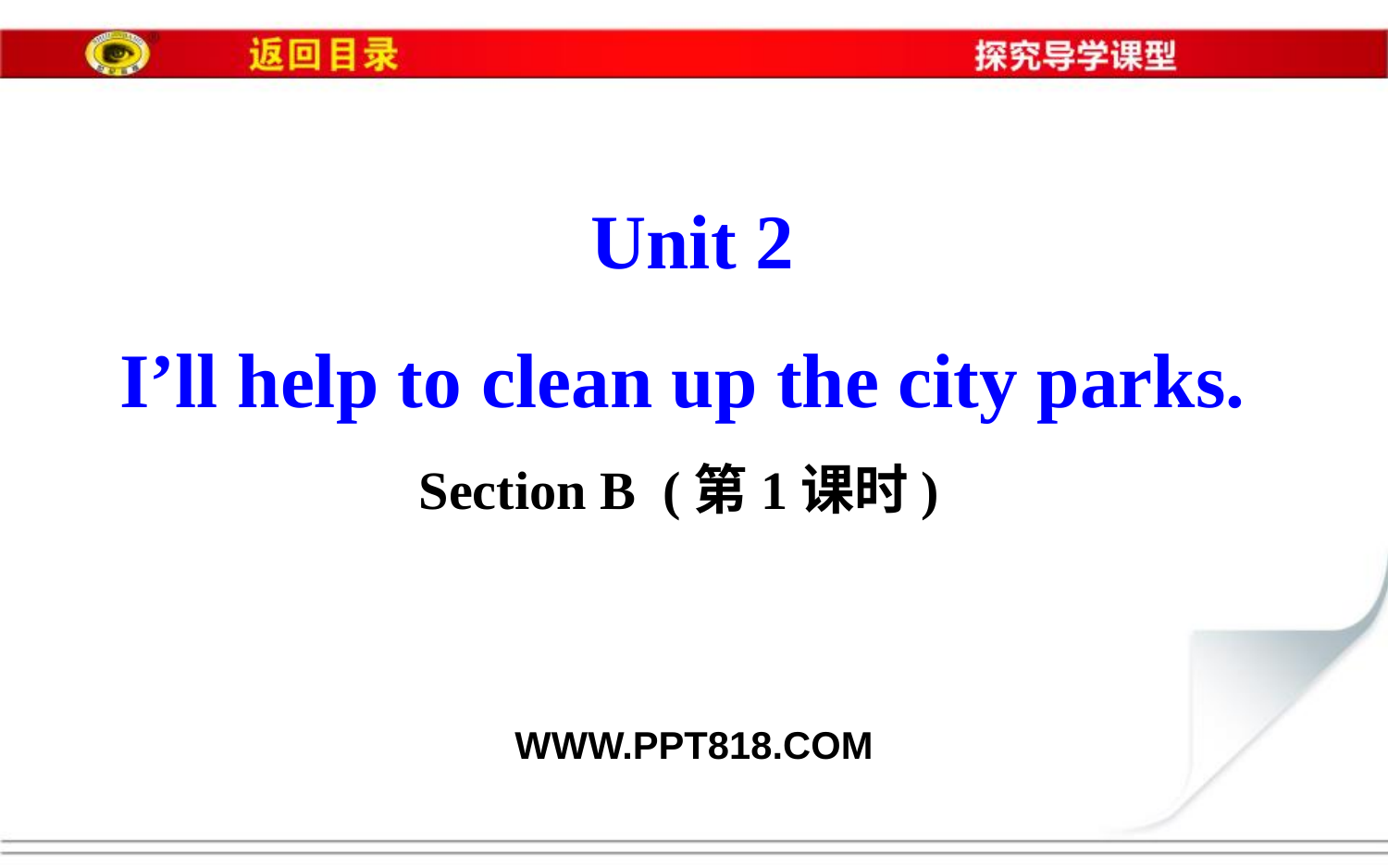

Unit 2
I’ll help to clean up the city parks.
Section B  (第1课时)
WWW.PPT818.COM